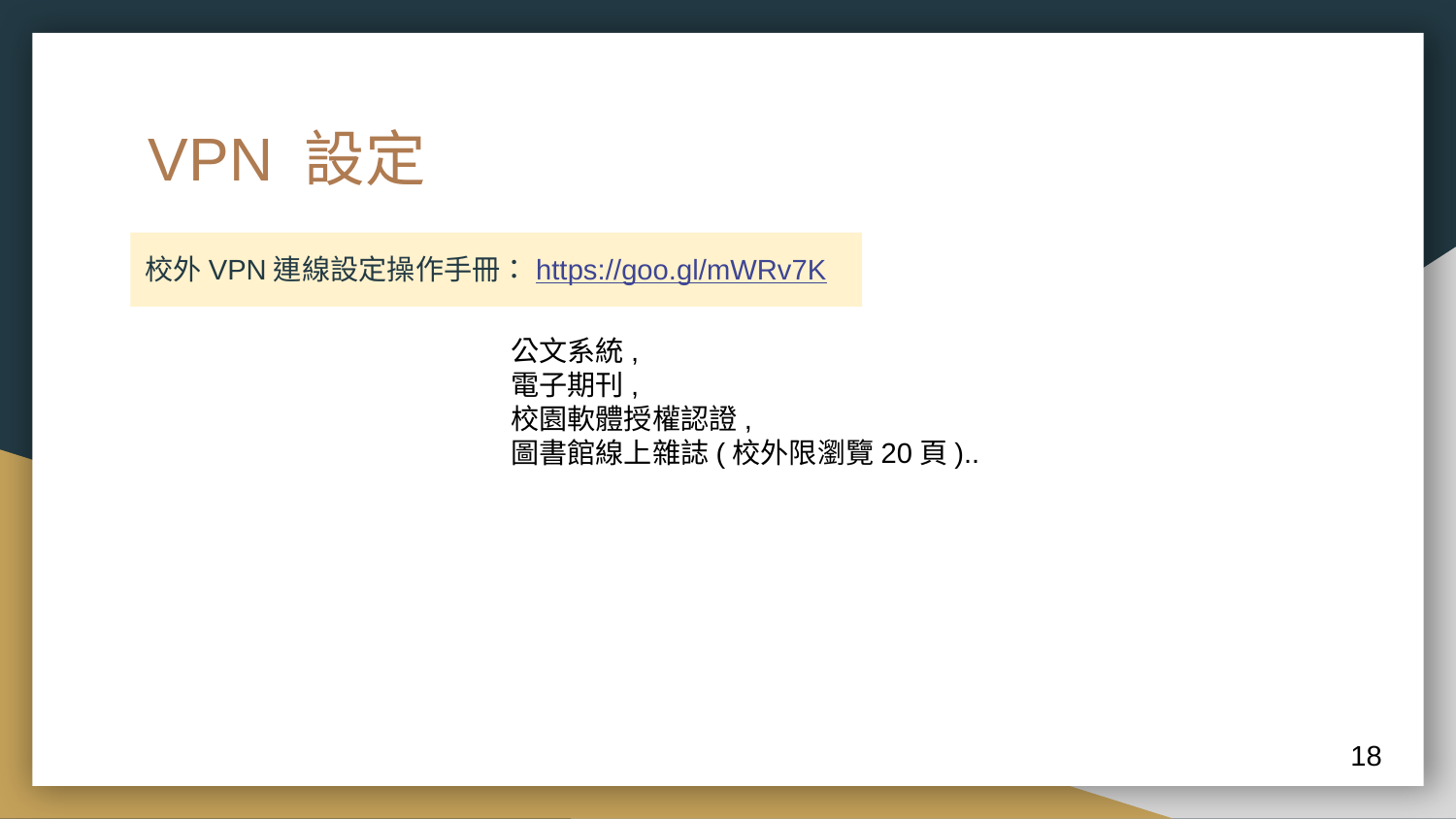

# VPN 設定
校外VPN連線設定操作手冊：https://goo.gl/mWRv7K
公文系統,
電子期刊,
校園軟體授權認證,
圖書館線上雜誌(校外限瀏覽20頁)..
18